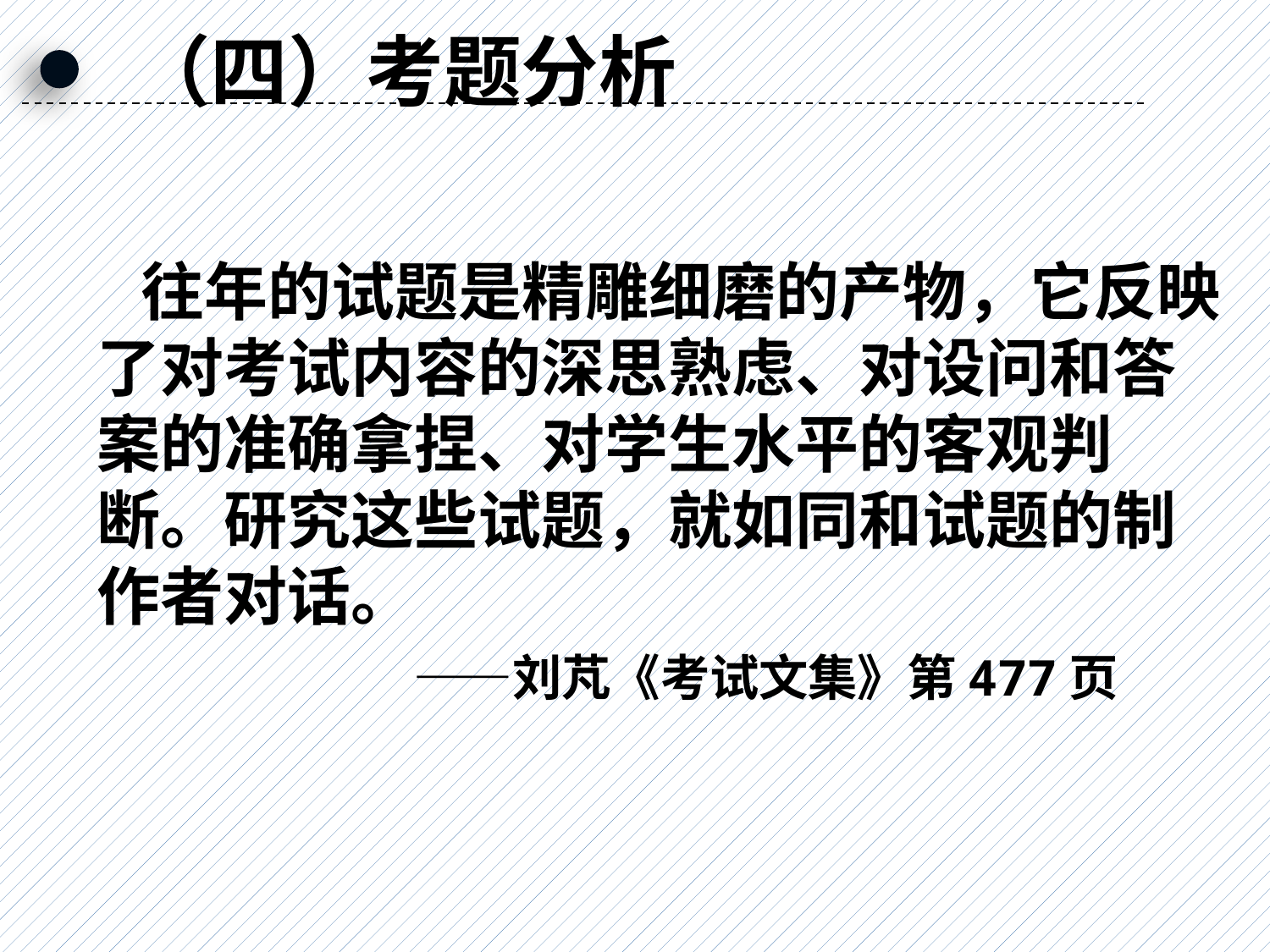

（四）考题分析

  往年的试题是精雕细磨的产物，它反映了对考试内容的深思熟虑、对设问和答案的准确拿捏、对学生水平的客观判断。研究这些试题，就如同和试题的制作者对话。
                      ——刘芃《考试文集》第477页